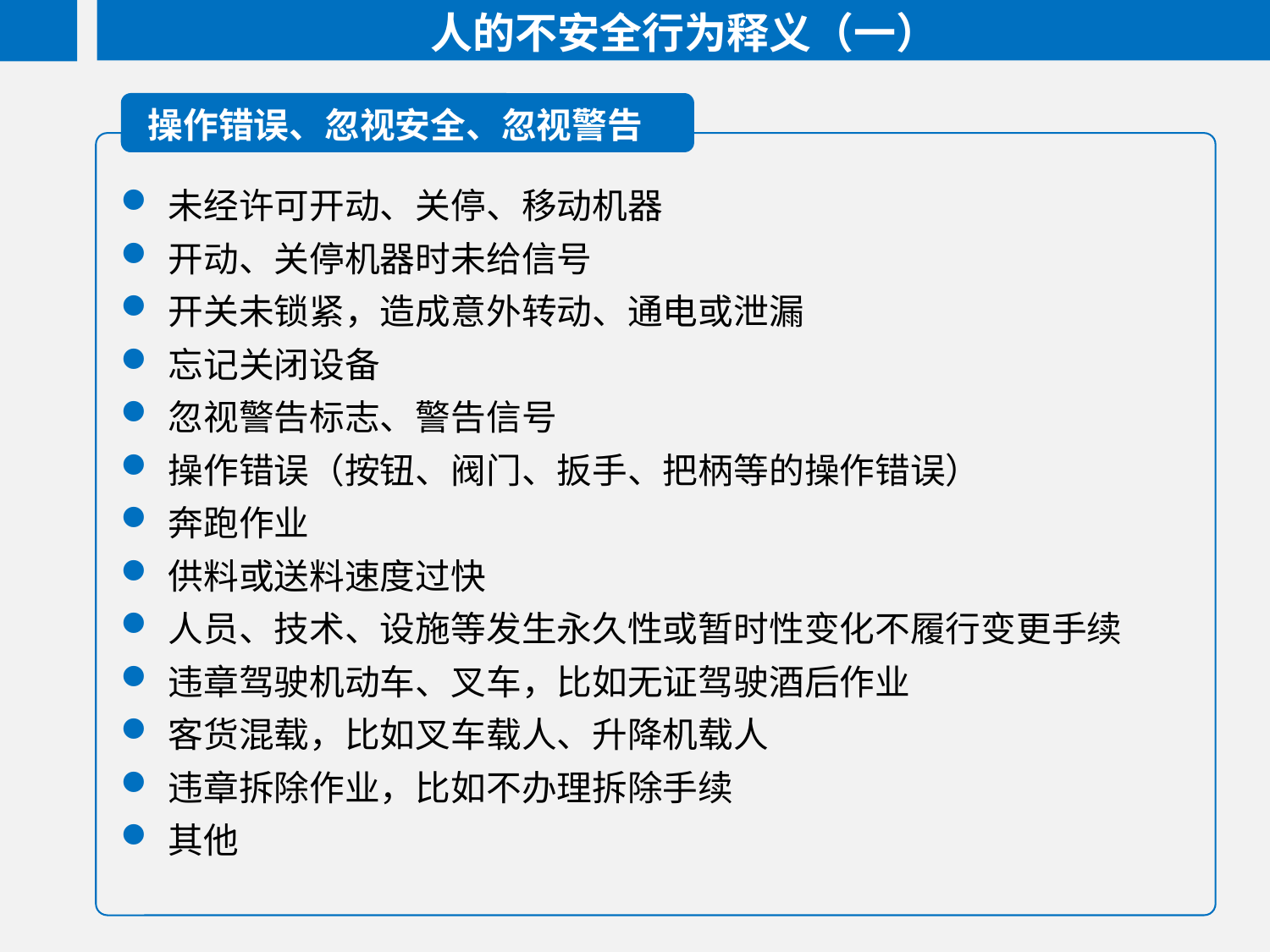

人的不安全行为释义（一）

操作错误、忽视安全、忽视警告

未经许可开动、关停、移动机器
开动、关停机器时未给信号
开关未锁紧，造成意外转动、通电或泄漏
忘记关闭设备
忽视警告标志、警告信号
操作错误（按钮、阀门、扳手、把柄等的操作错误）
奔跑作业
供料或送料速度过快
人员、技术、设施等发生永久性或暂时性变化不履行变更手续
违章驾驶机动车、叉车，比如无证驾驶酒后作业
客货混载，比如叉车载人、升降机载人
违章拆除作业，比如不办理拆除手续
其他